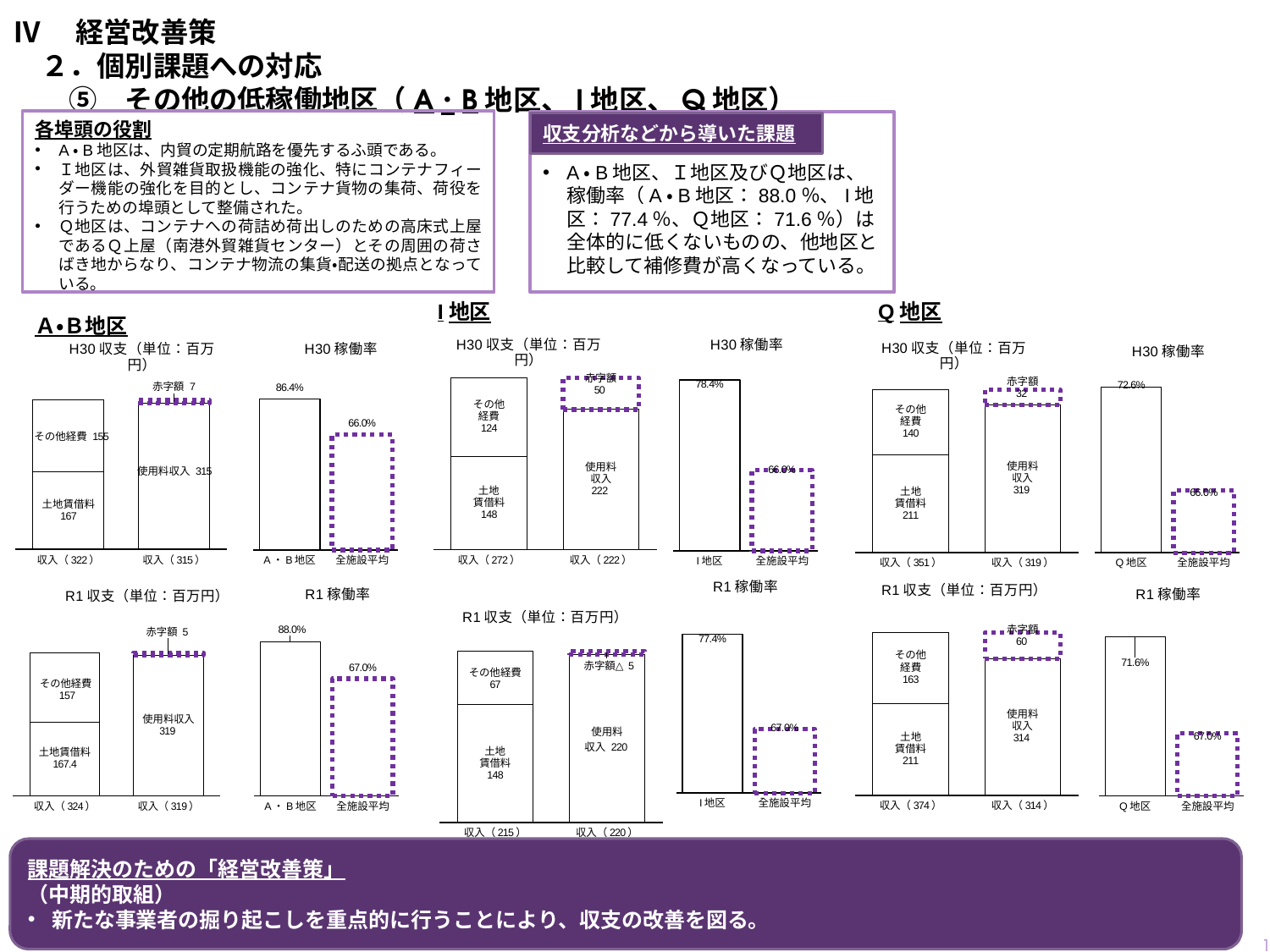

# Ⅳ　経営改善策 　２．個別課題への対応 　　⑤　その他の低稼働地区（A･B地区、I地区、Q地区）
各埠頭の役割
A・B地区は、内貿の定期航路を優先するふ頭である。
Ｉ地区は、外貿雑貨取扱機能の強化、特にコンテナフィーダー機能の強化を目的とし、コンテナ貨物の集荷、荷役を行うための埠頭として整備された。
Ｑ地区は、コンテナへの荷詰め荷出しのための高床式上屋であるＱ上屋（南港外貿雑貨センター）とその周囲の荷さばき地からなり、コンテナ物流の集貨・配送の拠点となっている。

A・B地区、Ｉ地区及びＱ地区は、稼働率（A・B地区：88.0％、I地区：77.4％、Ｑ地区：71.6％）は全体的に低くないものの、他地区と比較して補修費が高くなっている。
収支分析などから導いた課題
I地区
Q地区
Ａ・Ｂ地区

### Chart: H30稼働率

| Category |  |
|---|---|
| I地区 | 0.7835 |
| 全施設平均 | 0.66 |

### Chart: H30収支（単位：百万円）

| Category | 土地
賃借料 | その他
経費 | 使用料
収入 | 赤字額 |
|---|---|---|---|---|
| 272 | 148.0 | 124.0 | None | None |
| 222 | None | None | 222.0 | 50.0 |

### Chart: H30稼働率

| Category |  |
|---|---|
| A・B地区 | 0.8637 |
| 全施設平均 | 0.66 |

### Chart: H30収支（単位：百万円）

| Category | 土地
賃借料 | その他
経費 | 使用料
収入 | 赤字額 |
|---|---|---|---|---|
| 351 | 211.0 | 140.0 | None | None |
| 319 | None | None | 319.0 | 32.0 |

### Chart: H30稼働率

| Category |  |
|---|---|
| Q地区 | 0.7257 |
| 全施設平均 | 0.66 |

### Chart: H30収支（単位：百万円）

| Category | 土地賃借料 | その他経費 | 使用料収入 | 赤字額 |
|---|---|---|---|---|
| 322 | 167.0 | 155.0 | None | None |
| 315 | None | None | 315.0 | 7.0 |

### Chart: R1稼働率

| Category |  |
|---|---|
| I地区 | 0.7738 |
| 全施設平均 | 0.67 |

### Chart: R1収支（単位：百万円）

| Category | 土地
賃借料 | その他
経費 | 使用料
収入 | 赤字額 |
|---|---|---|---|---|
| 374 | 211.0 | 163.0 | None | None |
| 314 | None | None | 314.0 | 60.0 |

### Chart: R1稼働率

| Category |  |
|---|---|
| A・B地区 | 0.8804 |
| 全施設平均 | 0.67 |

### Chart: R1稼働率

| Category |  |
|---|---|
| Q地区 | 0.7163 |
| 全施設平均 | 0.67 |

### Chart: R1収支（単位：百万円）

| Category | 土地賃借料 | その他経費 | 使用料収入 | 赤字額 |
|---|---|---|---|---|
| 324.39999999999998 | 167.4 | 157.0 | None | None |
| 319 | None | None | 319.0 | 5.399999999999977 |

### Chart: R1収支（単位：百万円）

| Category | 土地
賃借料 | その他経費 | 使用料
収入 | 赤字額 |
|---|---|---|---|---|
| 215 | 148.0 | 67.0 | None | None |
| 220 | None | None | 220.0 | -5.0 |
課題解決のための「経営改善策」
（中期的取組）
新たな事業者の掘り起こしを重点的に行うことにより、収支の改善を図る。
1